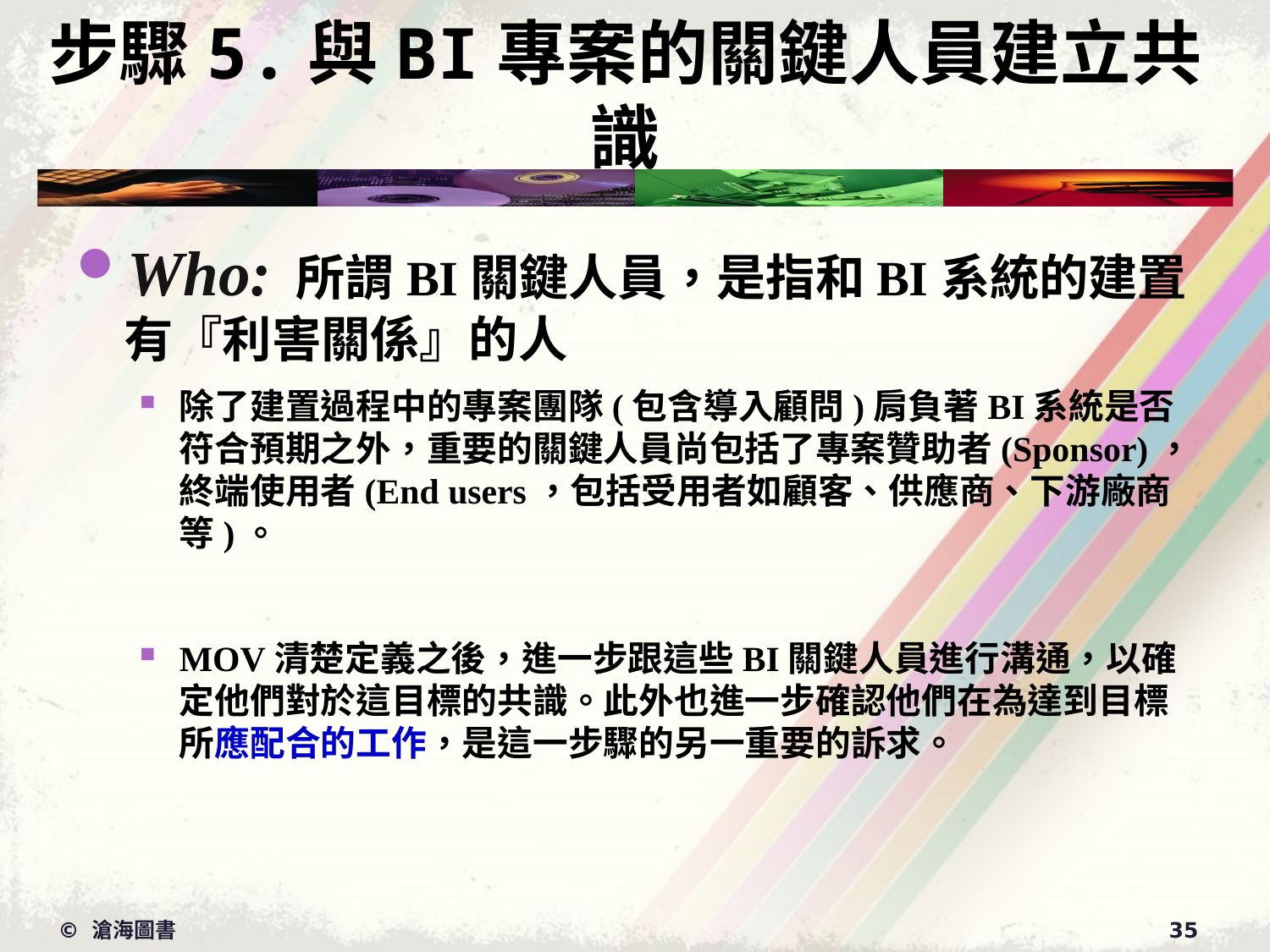

# 步驟5.與BI專案的關鍵人員建立共識
Who: 所謂BI關鍵人員，是指和BI系統的建置有『利害關係』的人
除了建置過程中的專案團隊(包含導入顧問)肩負著BI系統是否符合預期之外，重要的關鍵人員尚包括了專案贊助者(Sponsor)，終端使用者(End users，包括受用者如顧客、供應商、下游廠商等)。

MOV清楚定義之後，進一步跟這些BI關鍵人員進行溝通，以確定他們對於這目標的共識。此外也進一步確認他們在為達到目標所應配合的工作，是這一步驟的另一重要的訴求。
© 滄海圖書
35